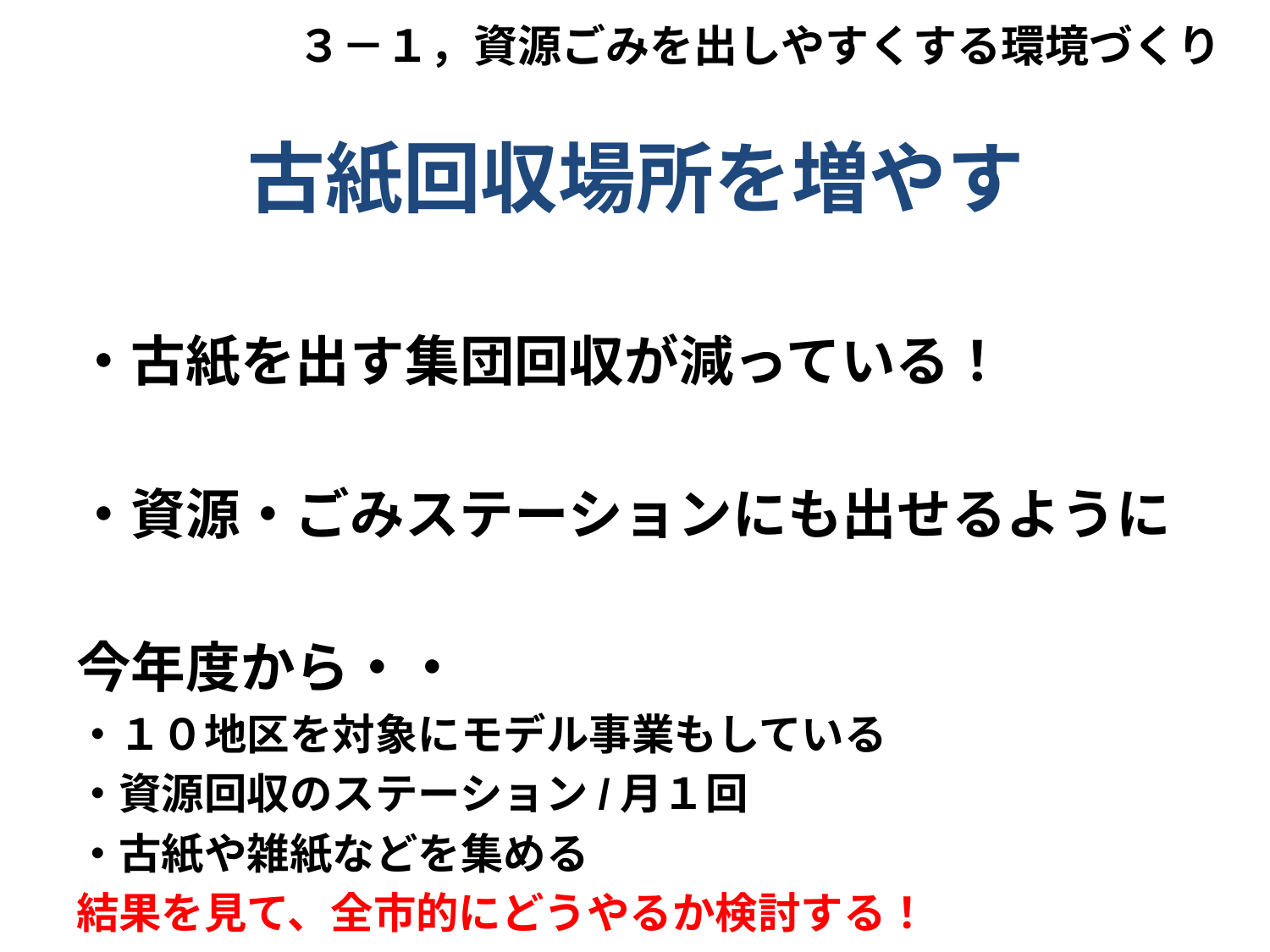

３－１，資源ごみを出しやすくする環境づくり
# 古紙回収場所を増やす
・古紙を出す集団回収が減っている！

・資源・ごみステーションにも出せるように

今年度から・・
・１０地区を対象にモデル事業もしている
・資源回収のステーション/月１回
・古紙や雑紙などを集める
結果を見て、全市的にどうやるか検討する！